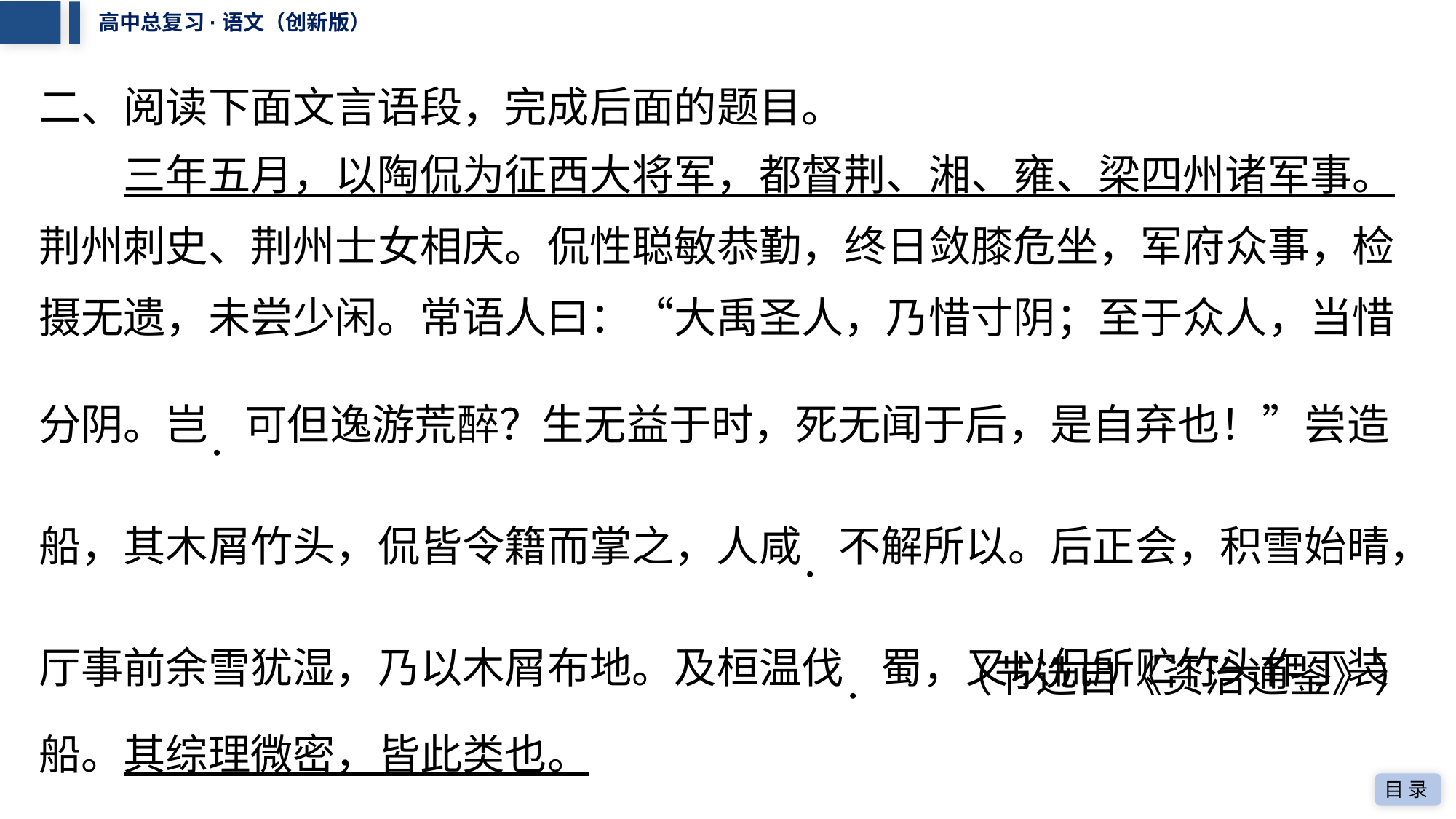

二、阅读下面文言语段，完成后面的题目。
　　三年五月，以陶侃为征西大将军，都督荆、湘、雍、梁四州诸军事。
荆州刺史、荆州士女相庆。侃性聪敏恭勤，终日敛膝危坐，军府众事，检
摄无遗，未尝少闲。常语人曰：“大禹圣人，乃惜寸阴；至于众人，当惜
分阴。岂．可但逸游荒醉？生无益于时，死无闻于后，是自弃也！”尝造
船，其木屑竹头，侃皆令籍而掌之，人咸．不解所以。后正会，积雪始晴，
厅事前余雪犹湿，乃以木屑布地。及桓温伐．蜀，又以侃所贮竹头作丁装
船。其综理微密，皆此类也。
（节选自《资治通鉴》）